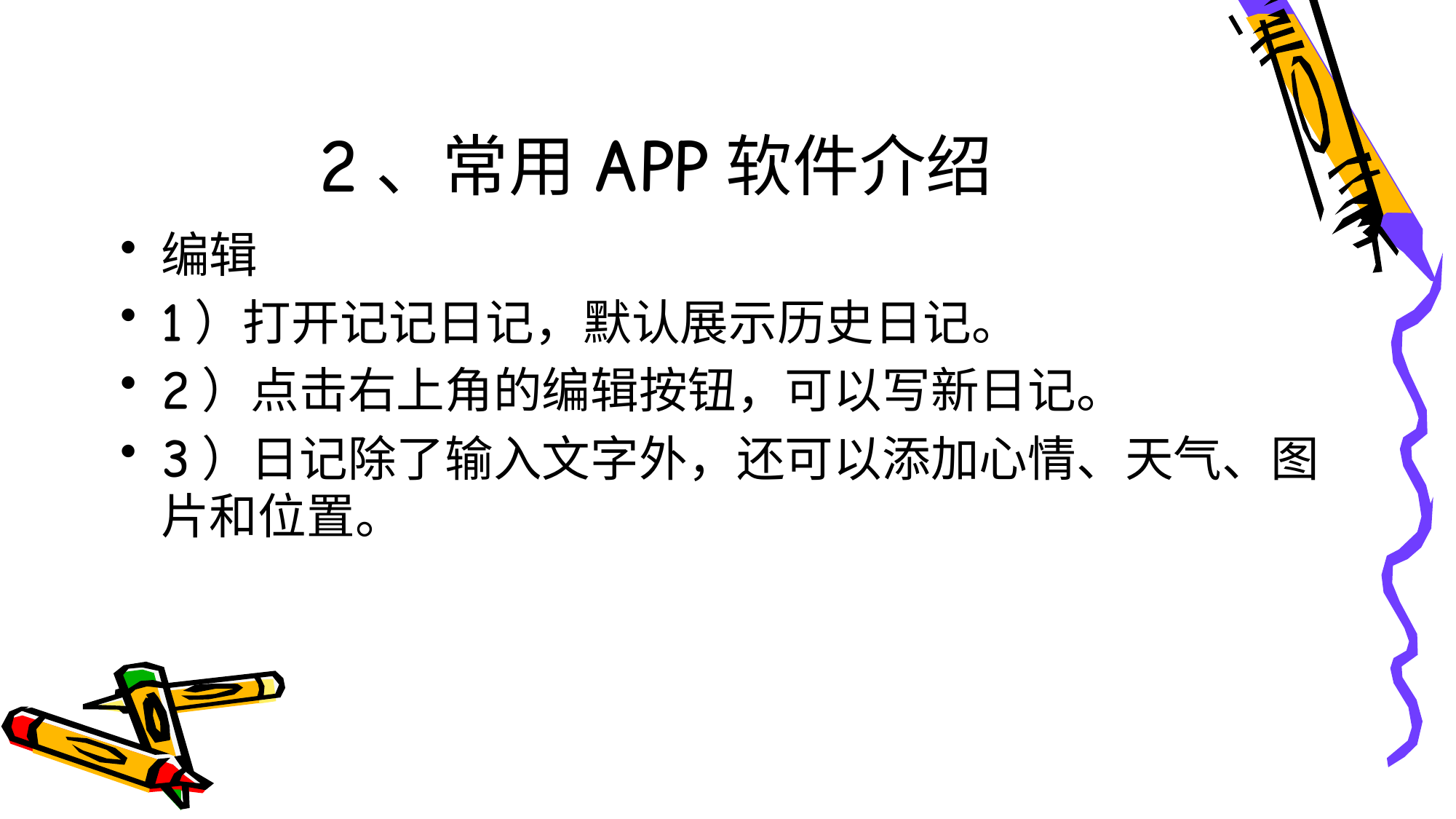

# 2、常用APP软件介绍
编辑
1）打开记记日记，默认展示历史日记。
2）点击右上角的编辑按钮，可以写新日记。
3）日记除了输入文字外，还可以添加心情、天气、图片和位置。